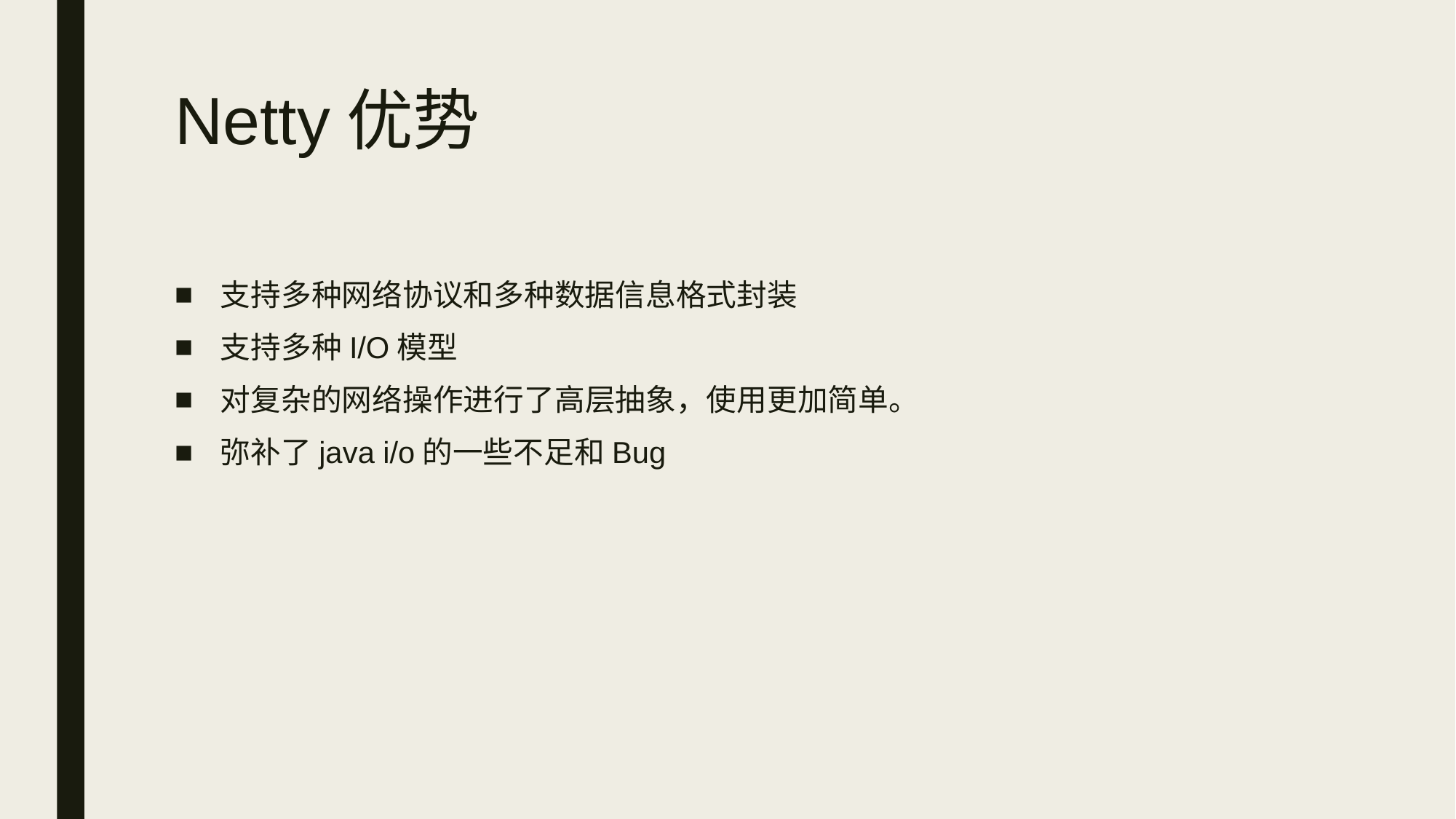

# Netty优势
支持多种网络协议和多种数据信息格式封装
支持多种I/O模型
对复杂的网络操作进行了高层抽象，使用更加简单。
弥补了java i/o的一些不足和Bug